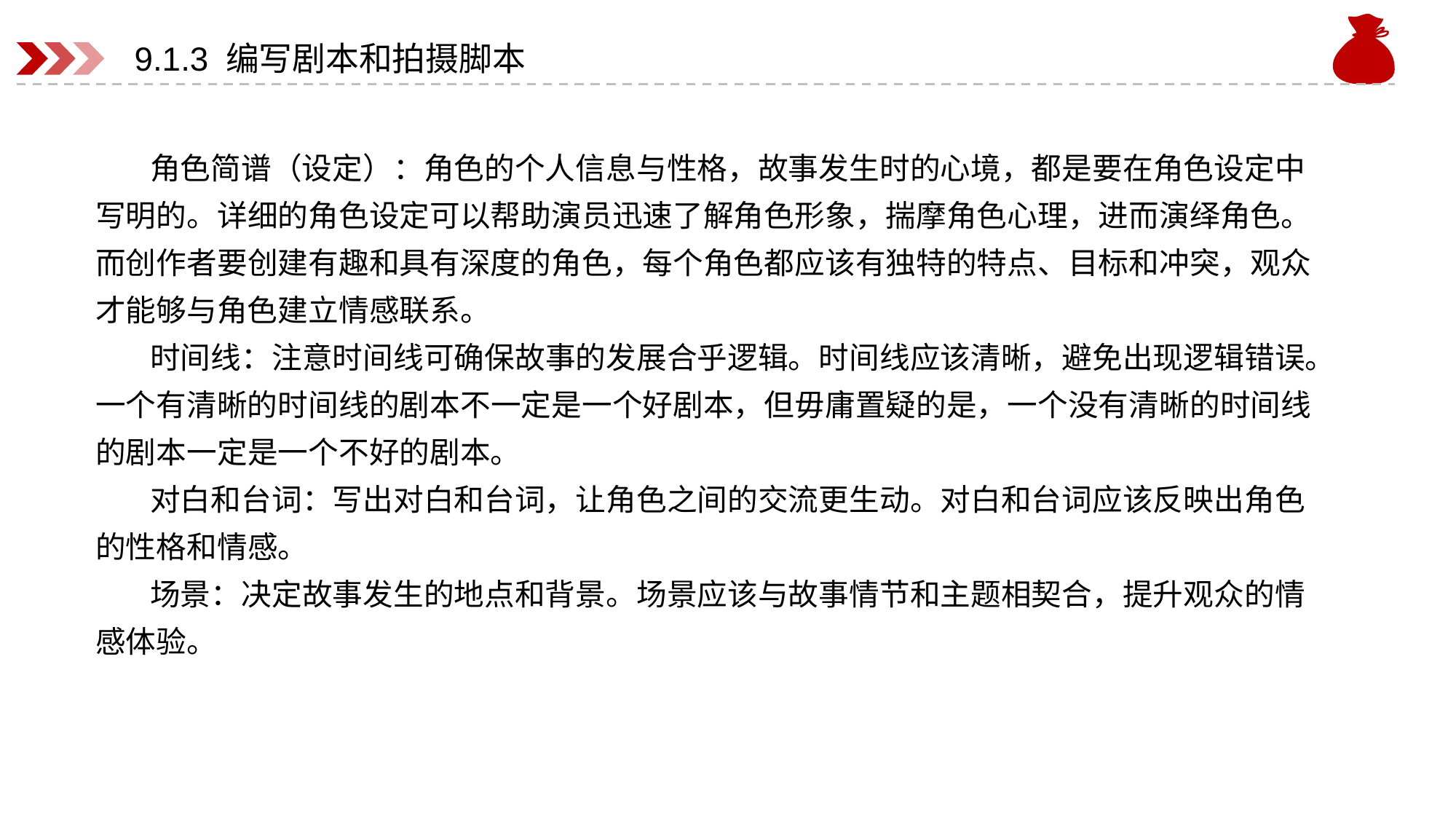

# 9.1.3 编写剧本和拍摄脚本
11
角色简谱（设定）：角色的个人信息与性格，故事发生时的心境，都是要在角色设定中写明的。详细的角色设定可以帮助演员迅速了解角色形象，揣摩角色心理，进而演绎角色。而创作者要创建有趣和具有深度的角色，每个角色都应该有独特的特点、目标和冲突，观众才能够与角色建立情感联系。
时间线：注意时间线可确保故事的发展合乎逻辑。时间线应该清晰，避免出现逻辑错误。一个有清晰的时间线的剧本不一定是一个好剧本，但毋庸置疑的是，一个没有清晰的时间线的剧本一定是一个不好的剧本。
对白和台词：写出对白和台词，让角色之间的交流更生动。对白和台词应该反映出角色的性格和情感。
场景：决定故事发生的地点和背景。场景应该与故事情节和主题相契合，提升观众的情感体验。